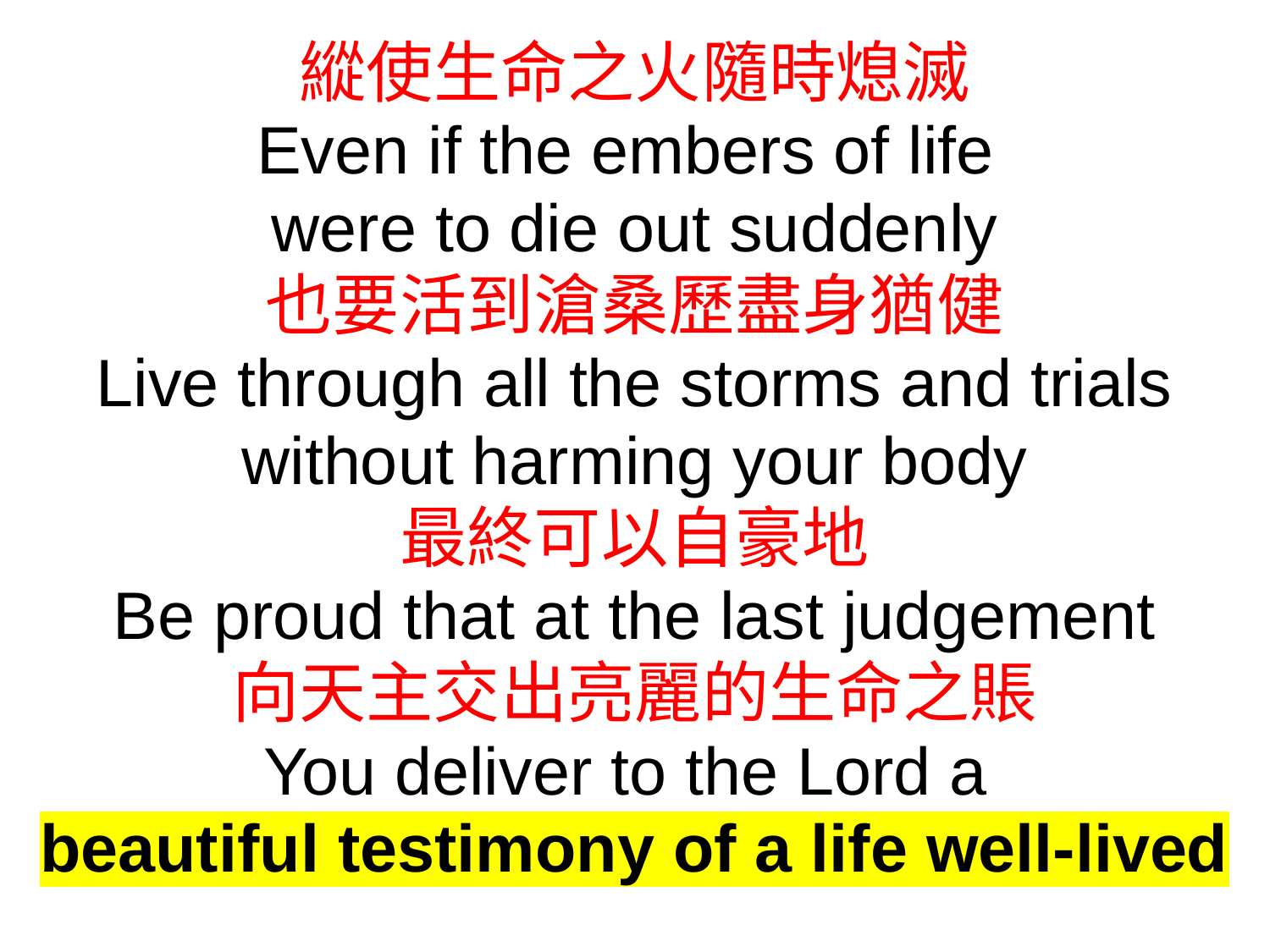

縱使生命之火隨時熄滅
Even if the embers of life
were to die out suddenly
也要活到滄桑歷盡身猶健
Live through all the storms and trials without harming your body
最終可以自豪地
Be proud that at the last judgement
向天主交出亮麗的生命之賬
You deliver to the Lord a
beautiful testimony of a life well-lived